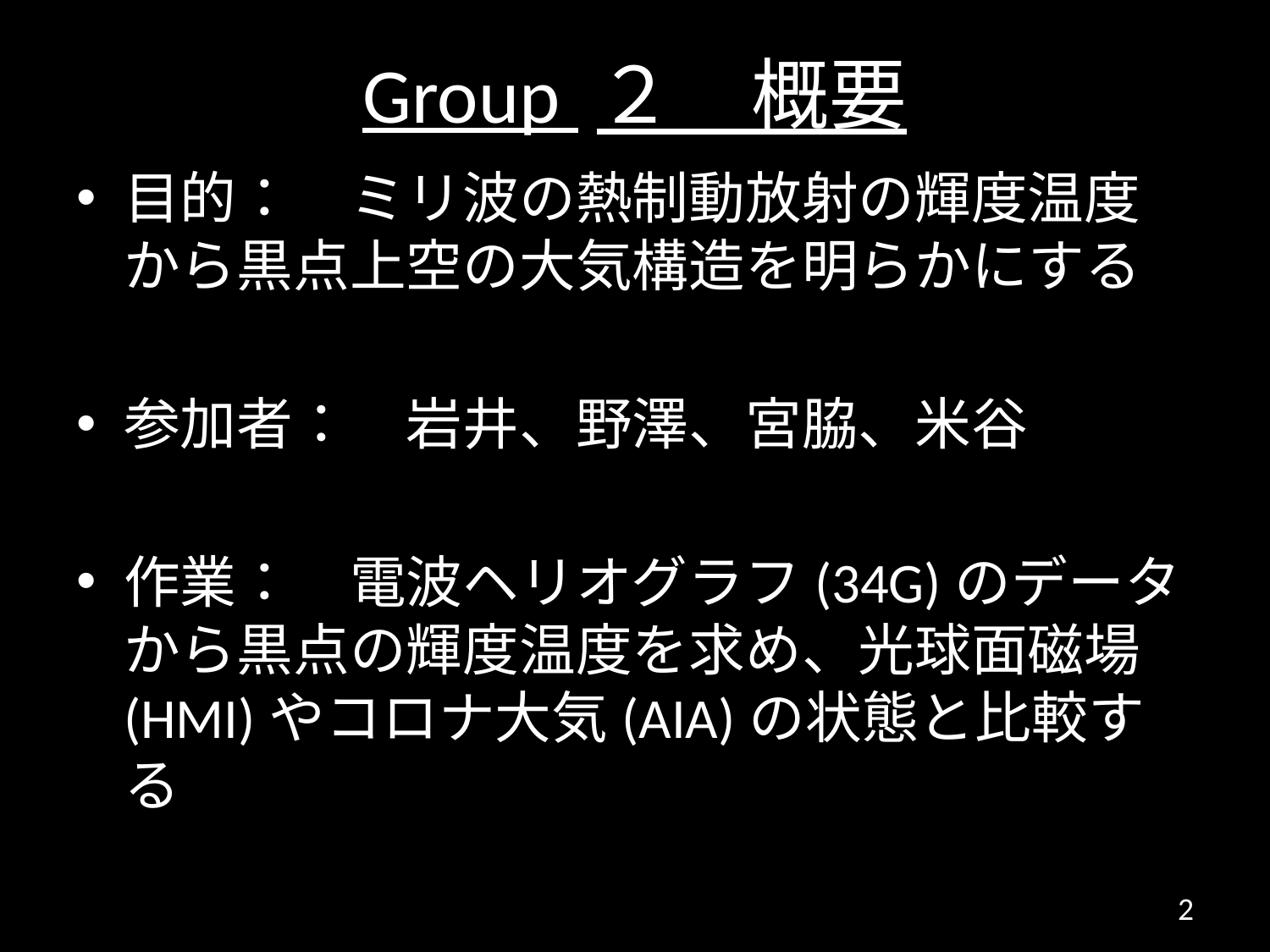

# Group ２　概要
目的：　ミリ波の熱制動放射の輝度温度から黒点上空の大気構造を明らかにする

参加者：　岩井、野澤、宮脇、米谷

作業：　電波ヘリオグラフ(34G)のデータから黒点の輝度温度を求め、光球面磁場(HMI)やコロナ大気(AIA)の状態と比較する
2